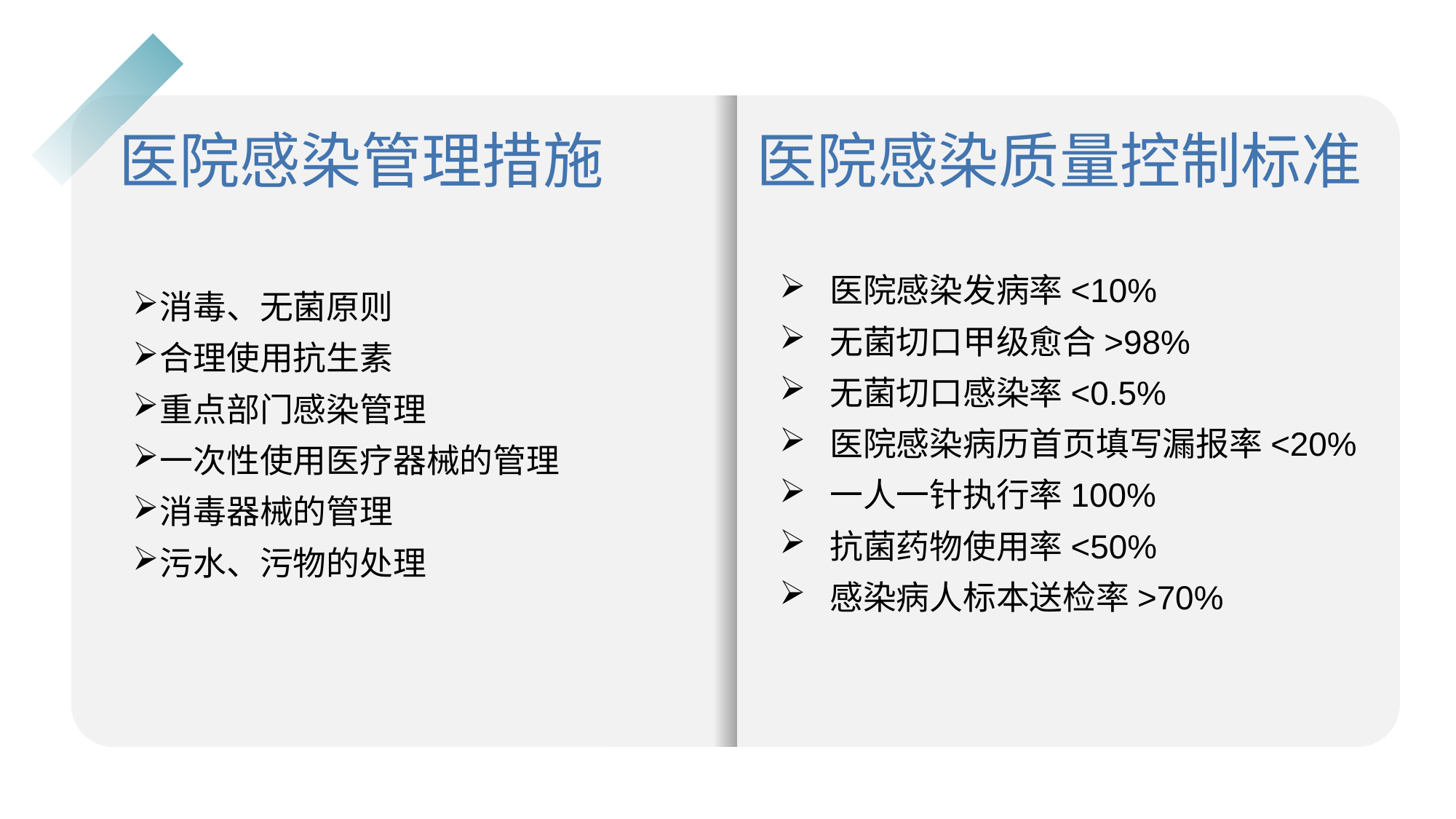

医院感染质量控制标准
# 医院感染管理措施
  医院感染发病率<10%
  无菌切口甲级愈合>98%
  无菌切口感染率<0.5%
  医院感染病历首页填写漏报率<20%
  一人一针执行率100%
  抗菌药物使用率<50%
  感染病人标本送检率>70%

消毒、无菌原则
合理使用抗生素
重点部门感染管理
一次性使用医疗器械的管理
消毒器械的管理
污水、污物的处理

行业PPT模板http://www.1ppt.com/hangye/